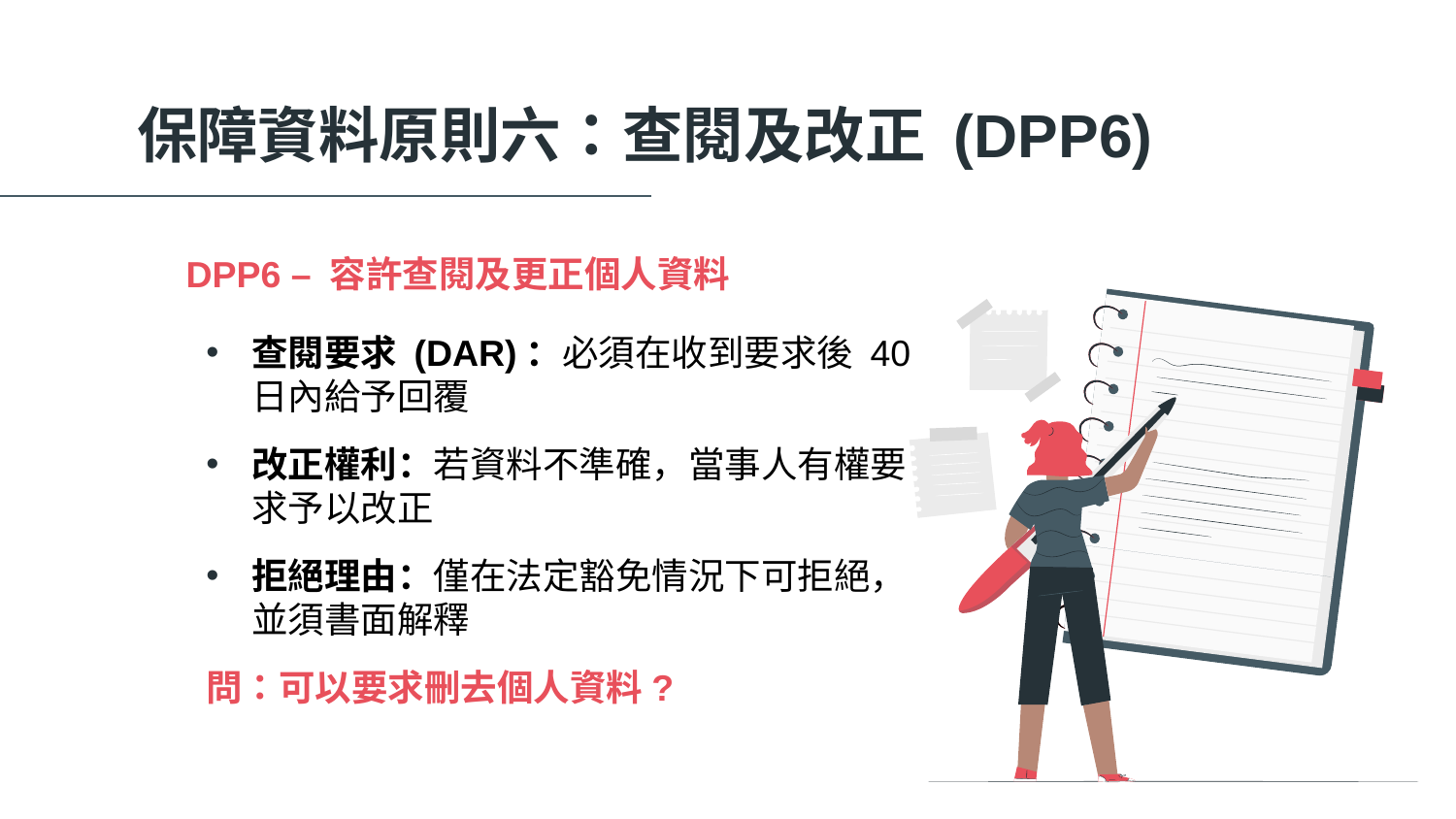

保障資料原則六：查閱及改正 (DPP6)
# DPP6 – 容許查閱及更正個人資料

查閱要求 (DAR)：必須在收到要求後 40 日內給予回覆
改正權利：若資料不準確，當事人有權要求予以改正
拒絕理由：僅在法定豁免情況下可拒絕，並須書面解釋
問：可以要求刪去個人資料?